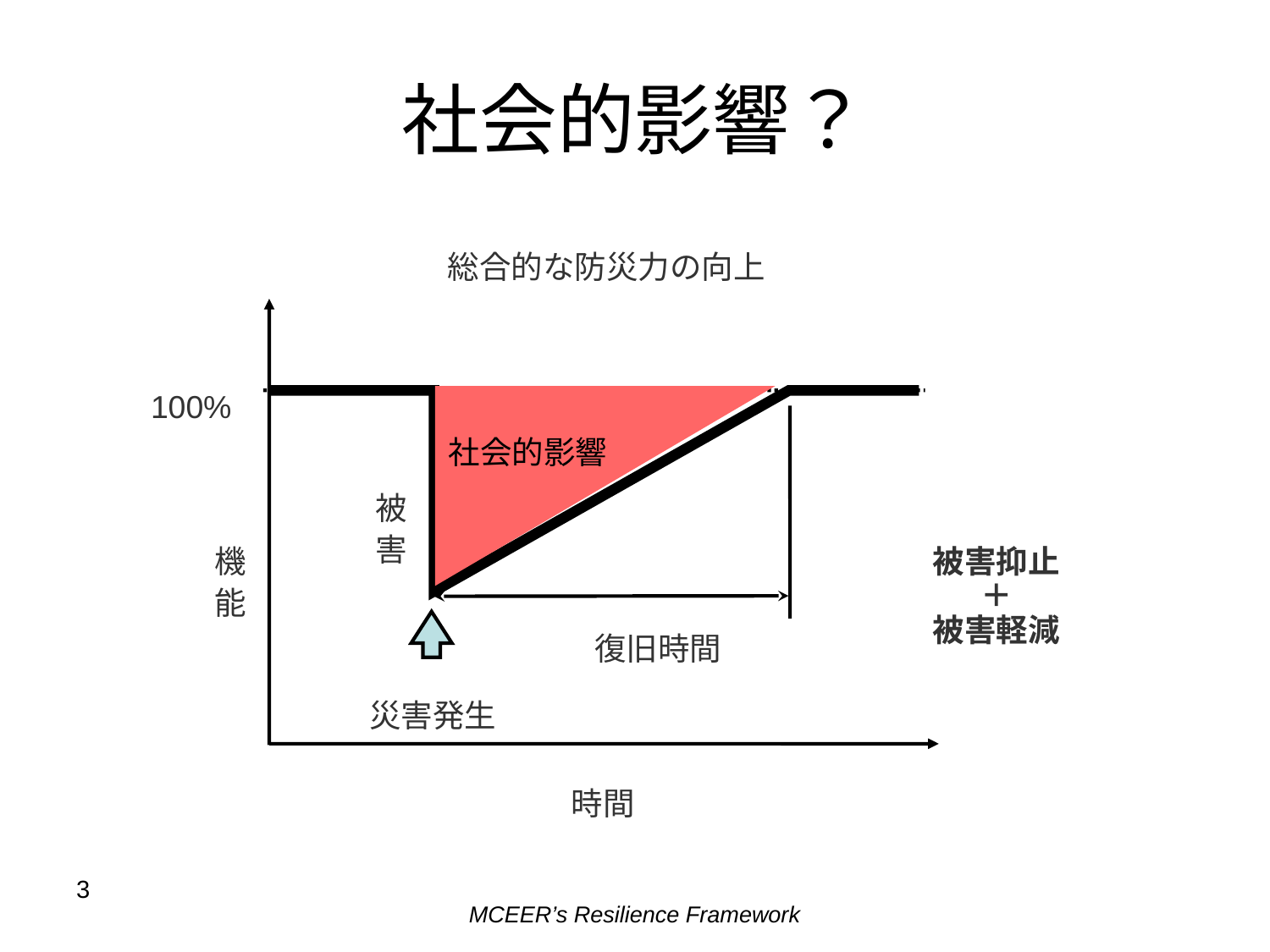

# 社会的影響？
総合的な防災力の向上

100%

社会的影響
被害抑止
＋
被害軽減
被
害
機
能

復旧時間
災害発生

時間
3
MCEER’s Resilience Framework